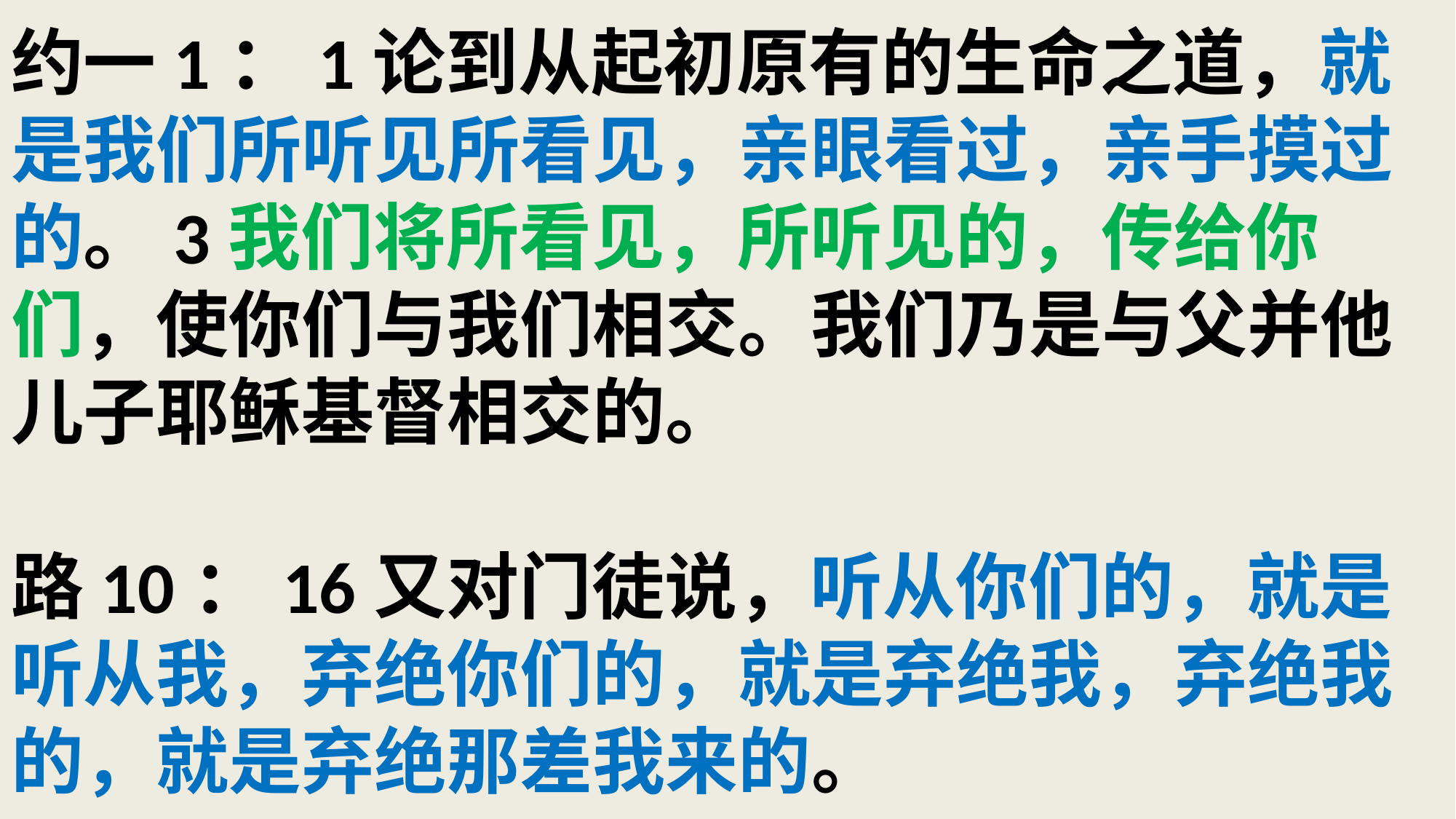

# 约一1：1论到从起初原有的生命之道，就是我们所听见所看见，亲眼看过，亲手摸过的。3我们将所看见，所听见的，传给你们，使你们与我们相交。我们乃是与父并他儿子耶稣基督相交的。 路10：16又对门徒说，听从你们的，就是听从我，弃绝你们的，就是弃绝我，弃绝我的，就是弃绝那差我来的。